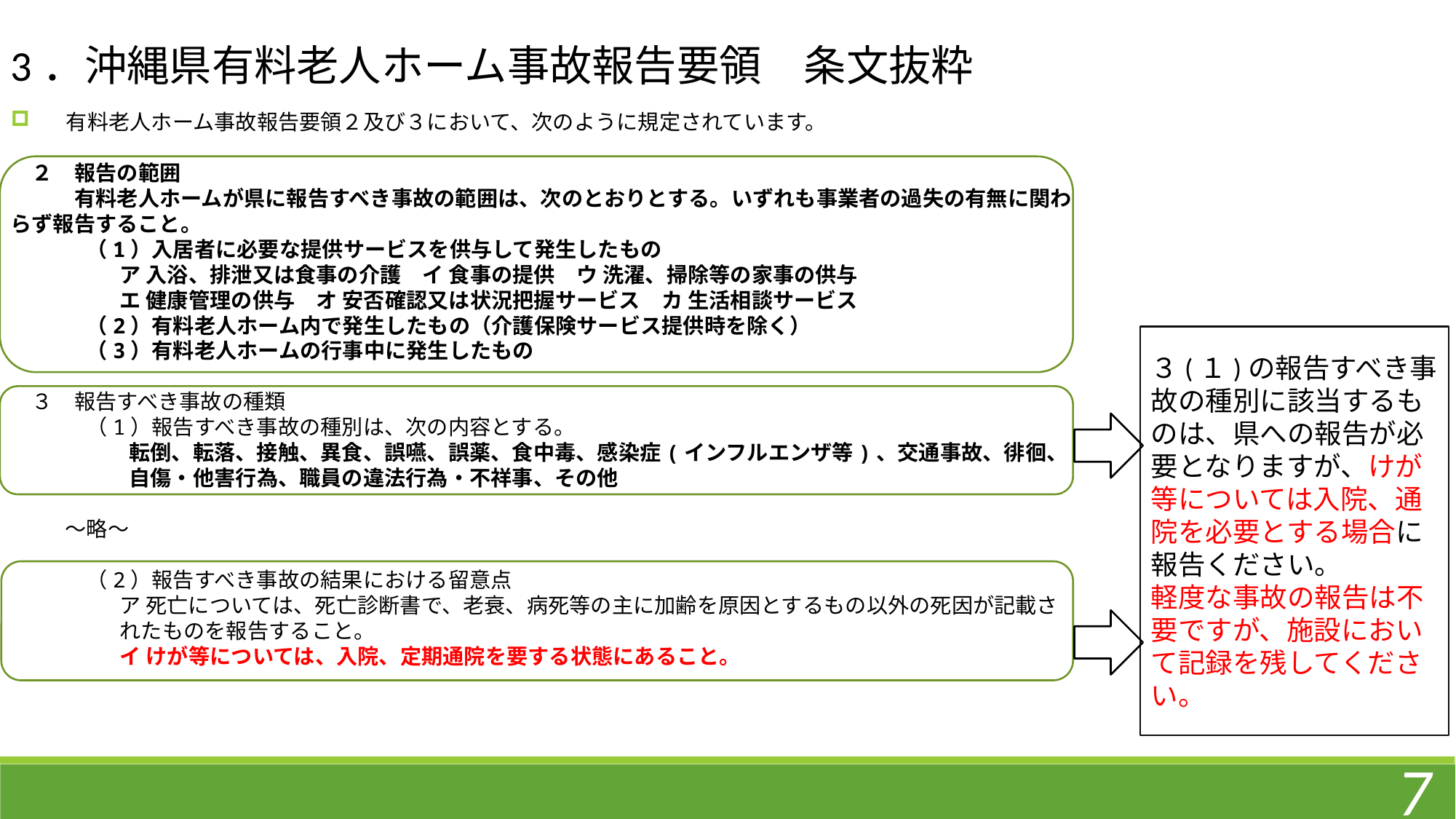

3．沖縄県有料老人ホーム事故報告要領　条文抜粋
　有料老人ホーム事故報告要領２及び３において、次のように規定されています。

　２　報告の範囲
　　　有料老人ホームが県に報告すべき事故の範囲は、次のとおりとする。いずれも事業者の過失の有無に関わらず報告すること。
　（1）入居者に必要な提供サービスを供与して発生したもの
ア 入浴、排泄又は食事の介護　イ 食事の提供　ウ 洗濯、掃除等の家事の供与
エ 健康管理の供与　オ 安否確認又は状況把握サービス　カ 生活相談サービス
　（2）有料老人ホーム内で発生したもの（介護保険サービス提供時を除く）
　（3）有料老人ホームの行事中に発生したもの

　３　報告すべき事故の種類
　（1）報告すべき事故の種別は、次の内容とする。
　　　転倒、転落、接触、異食、誤嚥、誤薬、食中毒、感染症(インフルエンザ等)、交通事故、徘徊、
　　　自傷・他害行為、職員の違法行為・不祥事、その他

～略～

　（2）報告すべき事故の結果における留意点
ア 死亡については、死亡診断書で、老衰、病死等の主に加齢を原因とするもの以外の死因が記載されたものを報告すること。
イ けが等については、入院、定期通院を要する状態にあること。

３(１)の報告すべき事故の種別に該当するものは、県への報告が必要となりますが、けが等については入院、通院を必要とする場合に報告ください。
軽度な事故の報告は不要ですが、施設において記録を残してください。

7